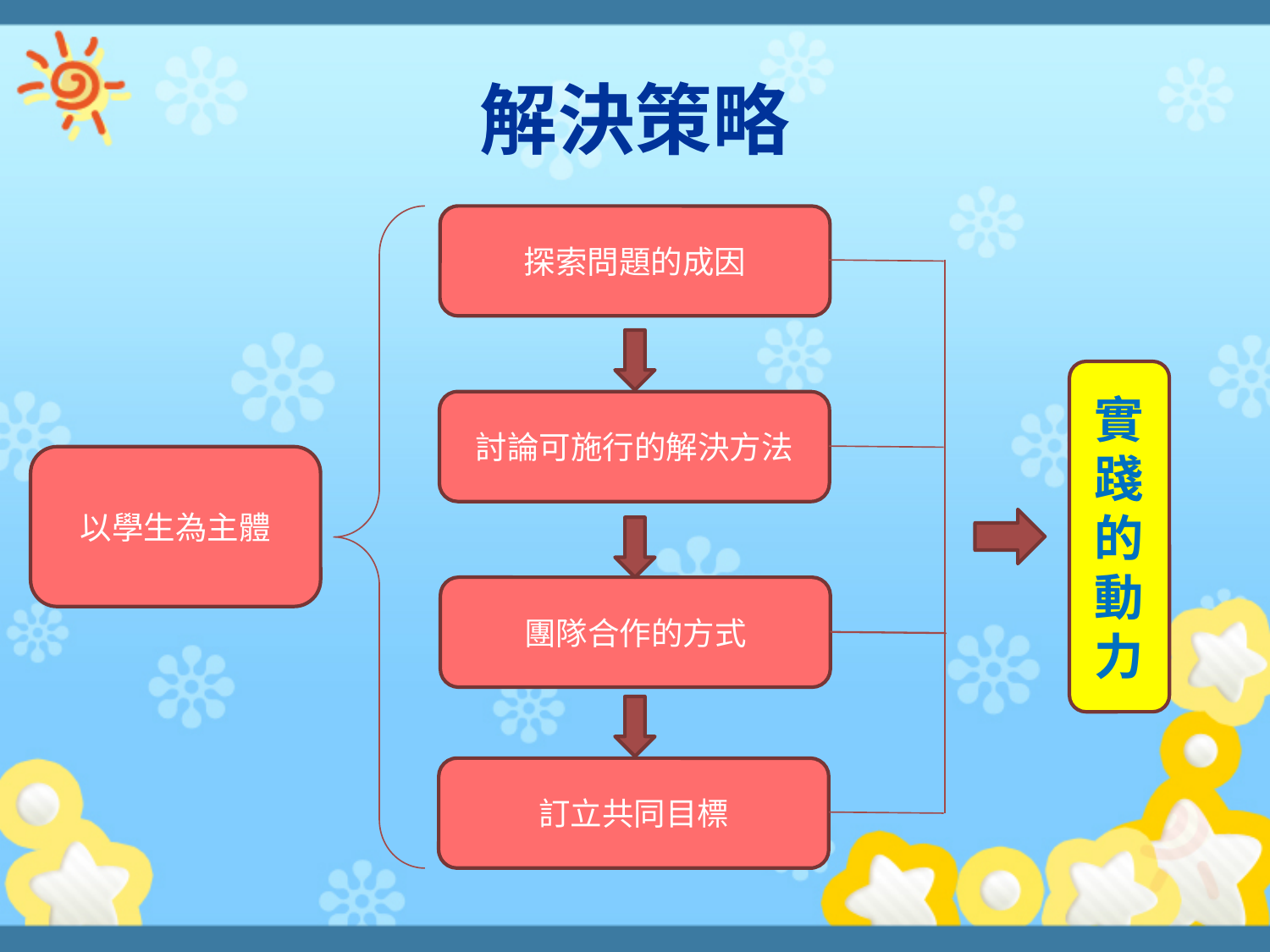

# 解決策略

探索問題的成因

實
踐
的
動
力
討論可施行的解決方法
以學生為主體

團隊合作的方式

訂立共同目標